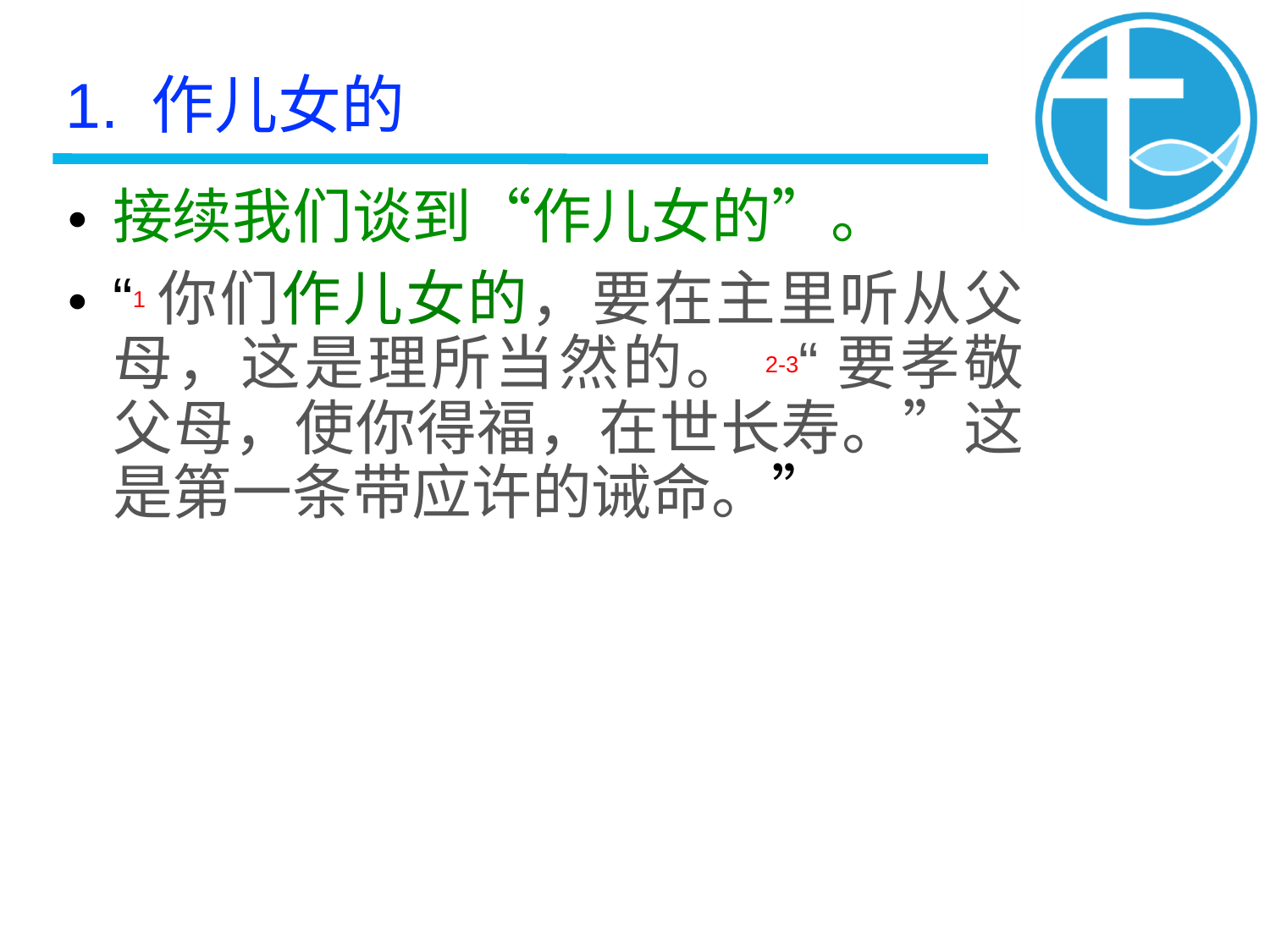

1. 作儿女的
接续我们谈到“作儿女的”。
“1你们作儿女的，要在主里听从父母，这是理所当然的。2-3“要孝敬父母，使你得福，在世长寿。”这是第一条带应许的诫命。”